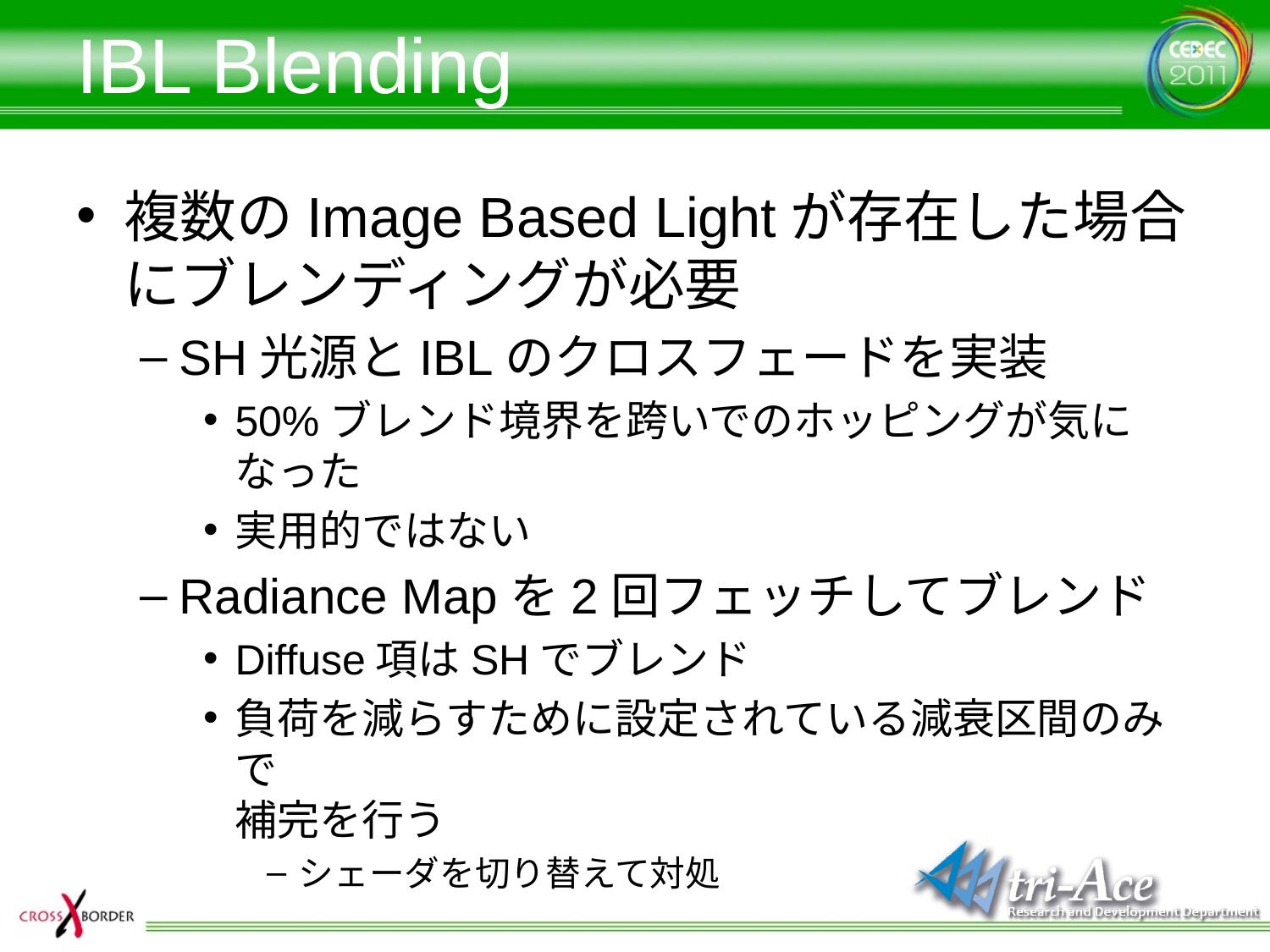

# IBL Blending
複数のImage Based Lightが存在した場合にブレンディングが必要
SH光源とIBLのクロスフェードを実装
50%ブレンド境界を跨いでのホッピングが気になった
実用的ではない
Radiance Mapを2回フェッチしてブレンド
Diffuse項はSHでブレンド
負荷を減らすために設定されている減衰区間のみで
補完を行う
シェーダを切り替えて対処